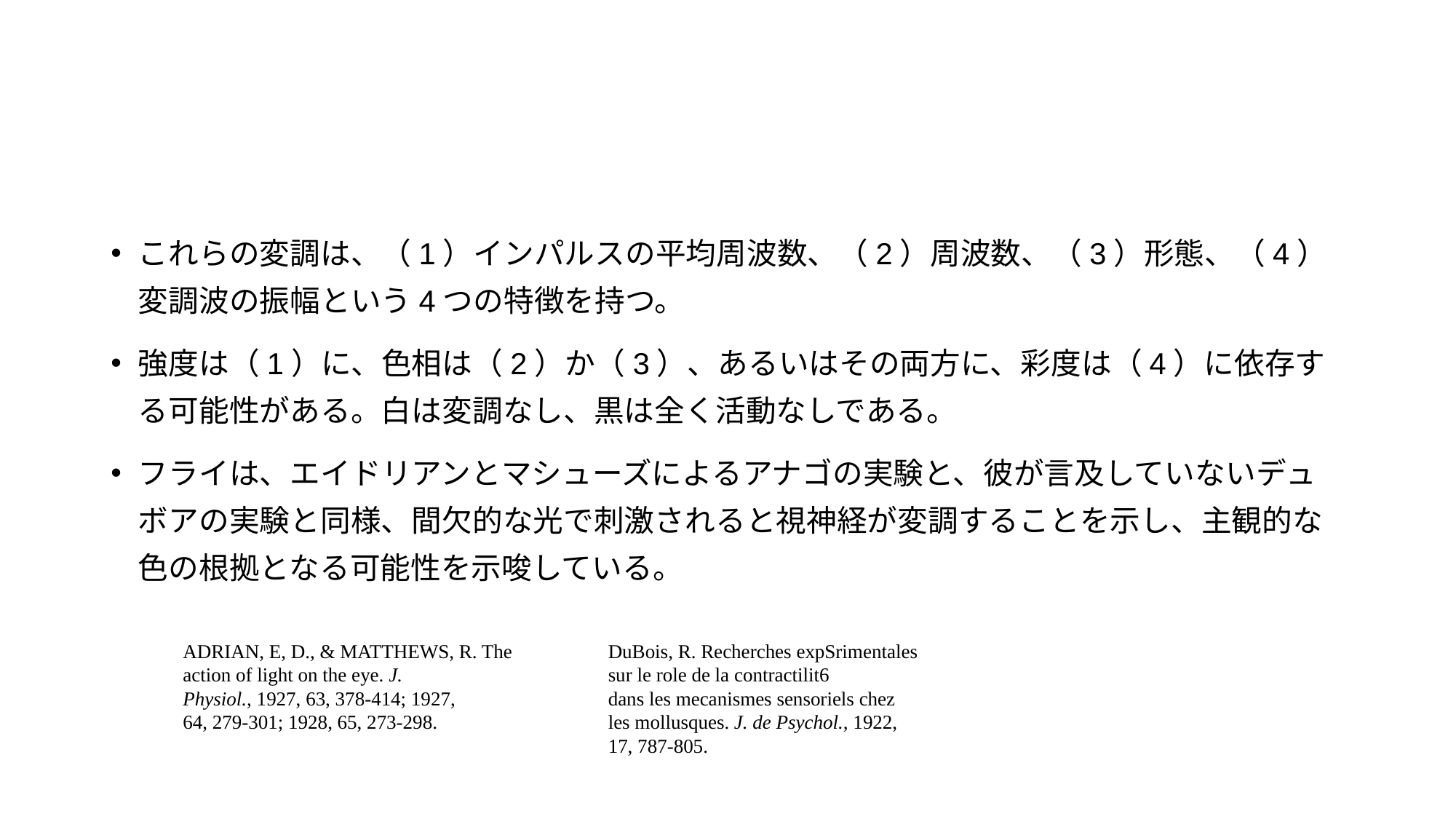

これらの変調は、（1）インパルスの平均周波数、（2）周波数、（3）形態、（4）変調波の振幅という4つの特徴を持つ。
強度は（1）に、色相は（2）か（3）、あるいはその両方に、彩度は（4）に依存する可能性がある。白は変調なし、黒は全く活動なしである。
フライは、エイドリアンとマシューズによるアナゴの実験と、彼が言及していないデュボアの実験と同様、間欠的な光で刺激されると視神経が変調することを示し、主観的な色の根拠となる可能性を示唆している。

ADRIAN, E, D., & MATTHEWS, R. The
action of light on the eye. J.
Physiol., 1927, 63, 378-414; 1927,
64, 279-301; 1928, 65, 273-298.
DuBois, R. Recherches expSrimentales
sur le role de la contractilit6
dans les mecanismes sensoriels chez
les mollusques. J. de Psychol., 1922,
17, 787-805.